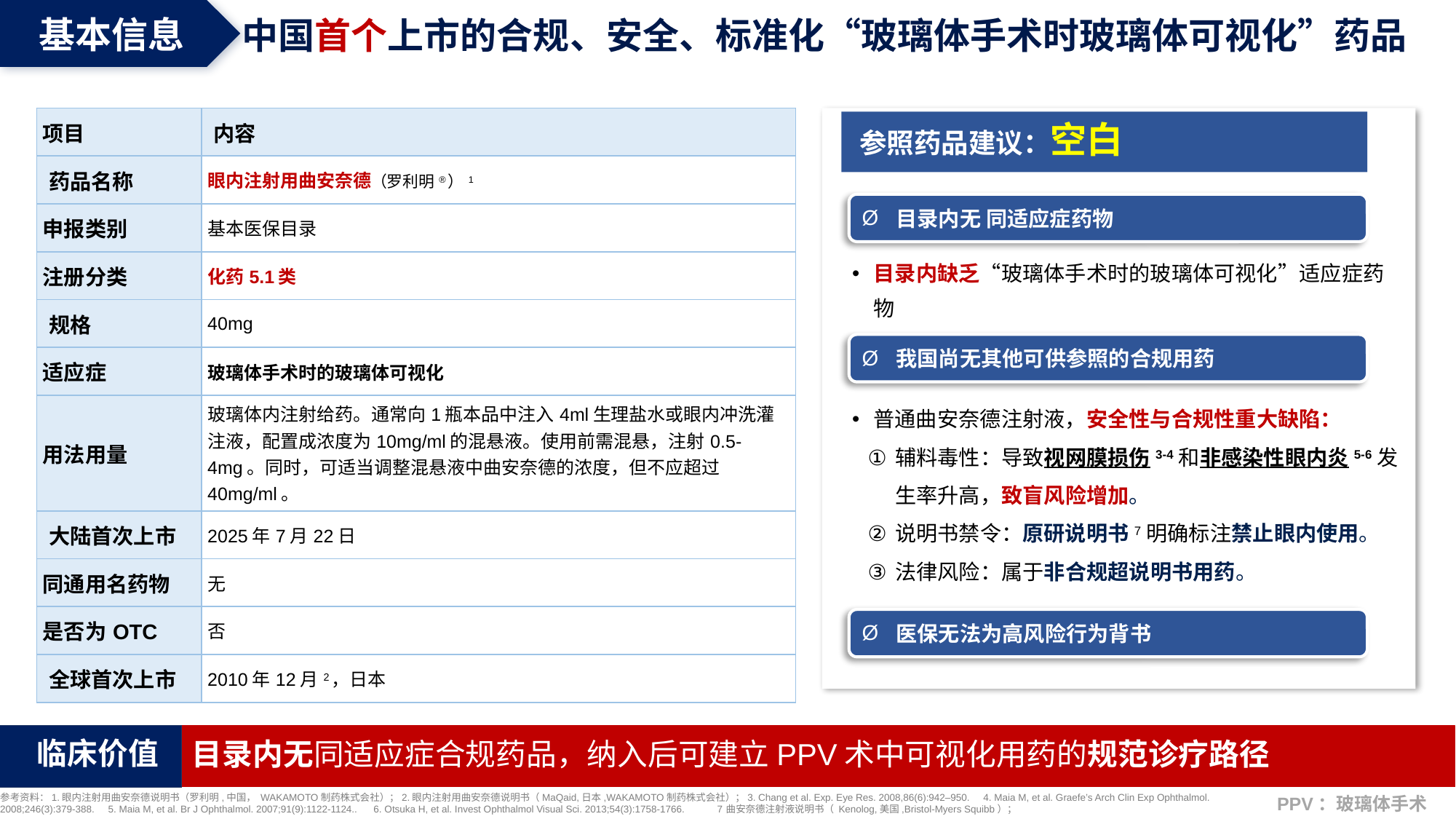

基本信息
中国首个上市的合规、安全、标准化“玻璃体手术时玻璃体可视化”药品

参照药品建议：空白

目录内无 同适应症药物
目录内缺乏“玻璃体手术时的玻璃体可视化”适应症药物
我国尚无其他可供参照的合规用药

普通曲安奈德注射液，安全性与合规性重大缺陷：
辅料毒性：导致视网膜损伤3-4和非感染性眼内炎5-6发生率升高，致盲风险增加。
说明书禁令：原研说明书7明确标注禁止眼内使用。
法律风险：属于非合规超说明书用药。
医保无法为高风险行为背书
| 项目​ | ​内容​ |
| --- | --- |
| ​药品名称​ | 眼内注射用曲安奈德（罗利明®）1 |
| 申报类别 | 基本医保目录 |
| 注册分类 | 化药5.1类 |
| ​规格​ | 40mg |
| 适应症 | 玻璃体手术时的玻璃体可视化 |
| 用法用量 | 玻璃体内注射给药。通常向1瓶本品中注入4ml⽣理盐⽔或眼内冲洗灌注液，配置成浓度为10mg/ml的混悬液。使⽤前需混悬，注射0.5-4mg。同时，可适当调整混悬液中曲安奈德的浓度，但不应超过40mg/ml。 |
| ​大陆首次上市 | 2025年7月22日 |
| 同通用名药物 | 无 |
| 是否为OTC | 否 |
| ​全球首次上市 | 2010年12月2，日本 |
 临床价值
目录内无同适应症合规药品，纳入后可建立PPV术中可视化用药的规范诊疗路径    。
参考资料：1.眼内注射用曲安奈德说明书（罗利明,中国， WAKAMOTO制药株式会社）；2.眼内注射用曲安奈德说明书（MaQaid,日本,WAKAMOTO制药株式会社）；3. Chang et al. Exp. Eye Res. 2008,86(6):942–950.     4. Maia M, et al. Graefe’s Arch Clin Exp Ophthalmol. 2008;246(3):379-388.     5. Maia M, et al. Br J Ophthalmol. 2007;91(9):1122-1124..      6. Otsuka H, et al. Invest Ophthalmol Visual Sci. 2013;54(3):1758-1766.            7曲安奈德注射液说明书（ Kenolog,美国,Bristol-Myers Squibb）；
PPV：玻璃体手术